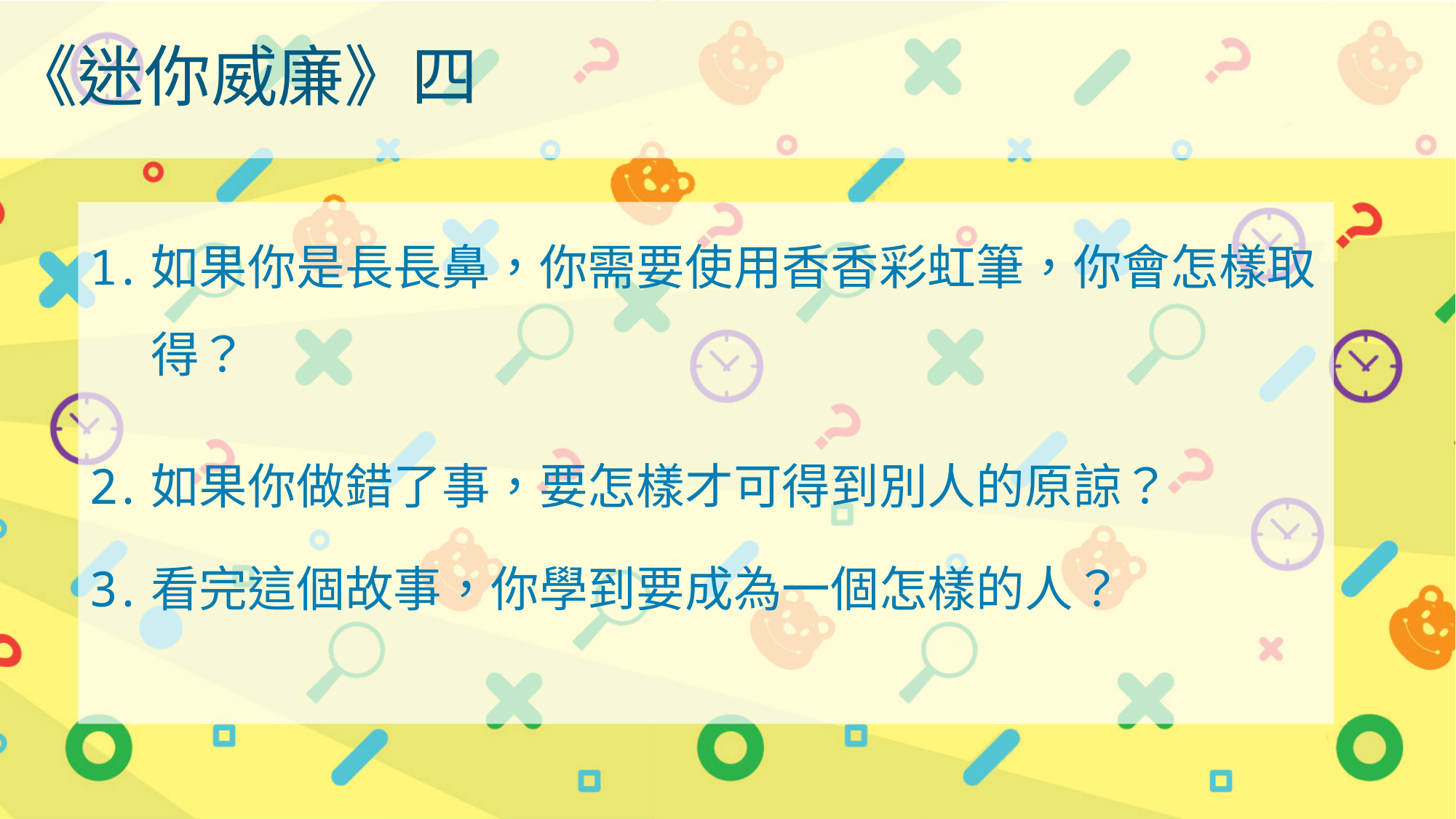

《迷你威廉》四

如果你是長長鼻，你需要使用香香彩虹筆，你會怎樣取得？
如果你做錯了事，要怎樣才可得到別人的原諒？
看完這個故事，你學到要成為一個怎樣的人？